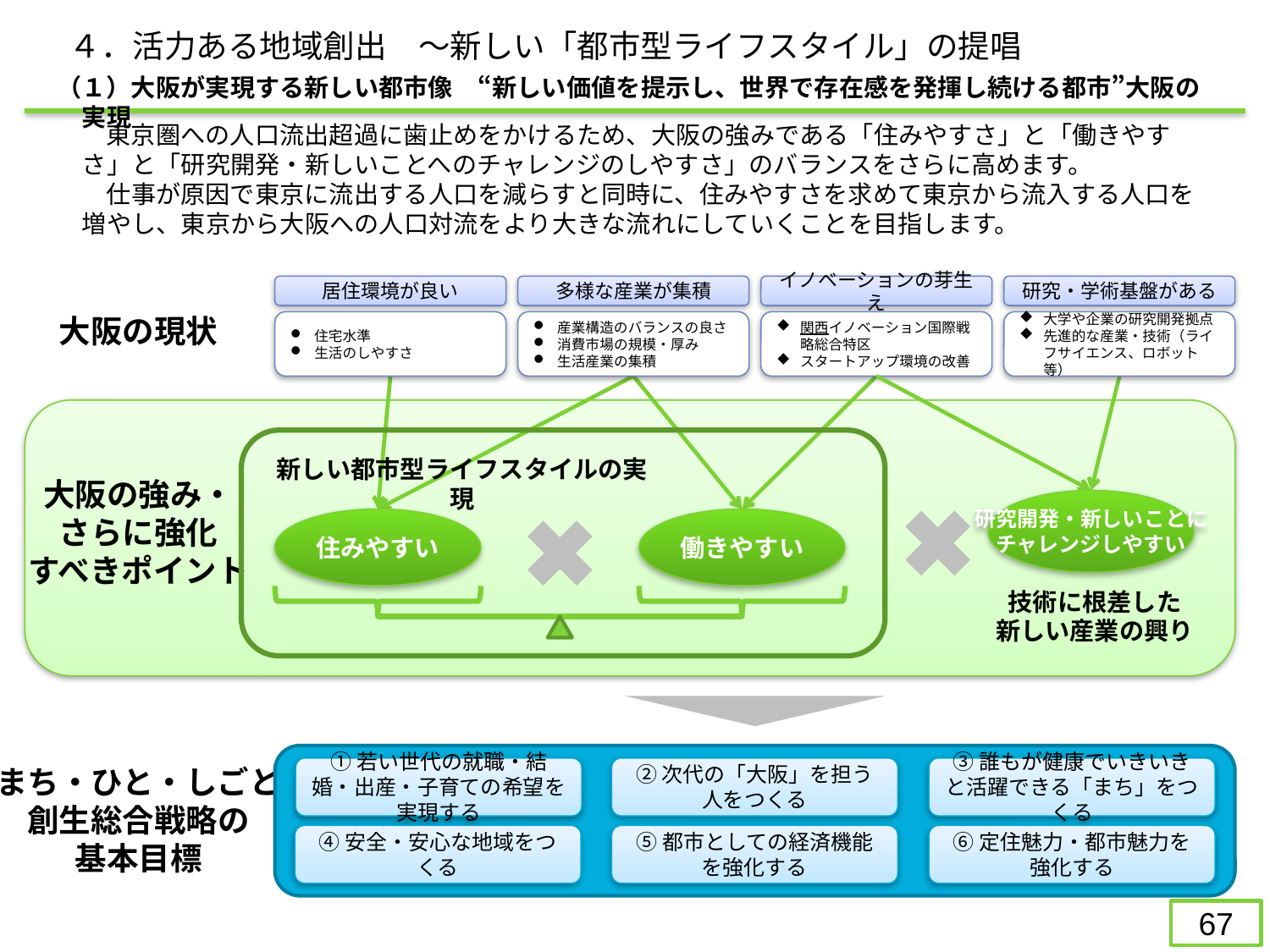

４．活力ある地域創出　～新しい「都市型ライフスタイル」の提唱
（１）大阪が実現する新しい都市像　“新しい価値を提示し、世界で存在感を発揮し続ける都市”大阪の実現
　　東京圏への人口流出超過に歯止めをかけるため、大阪の強みである「住みやすさ」と「働きやすさ」と「研究開発・新しいことへのチャレンジのしやすさ」のバランスをさらに高めます。
　　仕事が原因で東京に流出する人口を減らすと同時に、住みやすさを求めて東京から流入する人口を増やし、東京から大阪への人口対流をより大きな流れにしていくことを目指します。
イノベーションの芽生え
居住環境が良い
多様な産業が集積
研究・学術基盤がある
大阪の現状
住宅水準
生活のしやすさ
産業構造のバランスの良さ
消費市場の規模・厚み
生活産業の集積
関西イノベーション国際戦略総合特区
スタートアップ環境の改善
大学や企業の研究開発拠点
先進的な産業・技術（ライフサイエンス、ロボット等）

新しい都市型ライフスタイルの実現
大阪の強み・
さらに強化
すべきポイント
研究開発・新しいことに
チャレンジしやすい

住みやすい
働きやすい
技術に根差した
新しい産業の興り

まち・ひと・しごと
創生総合戦略の
基本目標
①若い世代の就職・結婚・出産・子育ての希望を実現する
②次代の「大阪」を担う人をつくる
③誰もが健康でいきいきと活躍できる「まち」をつくる
④安全・安心な地域をつくる
⑤都市としての経済機能を強化する
⑥定住魅力・都市魅力を強化する
67